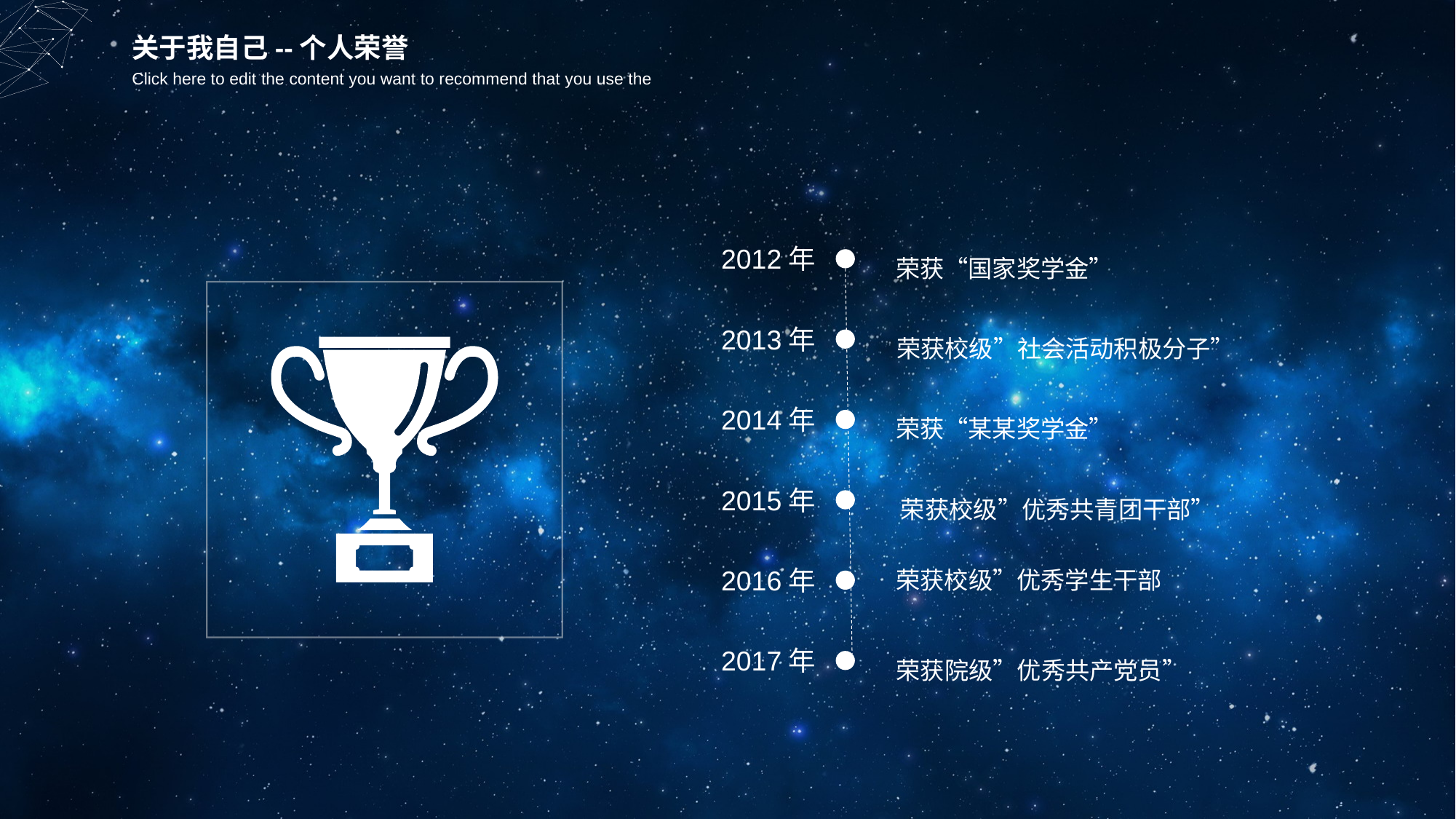

关于我自己--个人荣誉
Click here to edit the content you want to recommend that you use the
荣获“国家奖学金”
2012年

荣获校级”社会活动积极分子”
2013年

荣获“某某奖学金”
2014年

荣获校级”优秀共青团干部”
2015年

2016年
荣获校级”优秀学生干部

荣获院级”优秀共产党员”
2017年